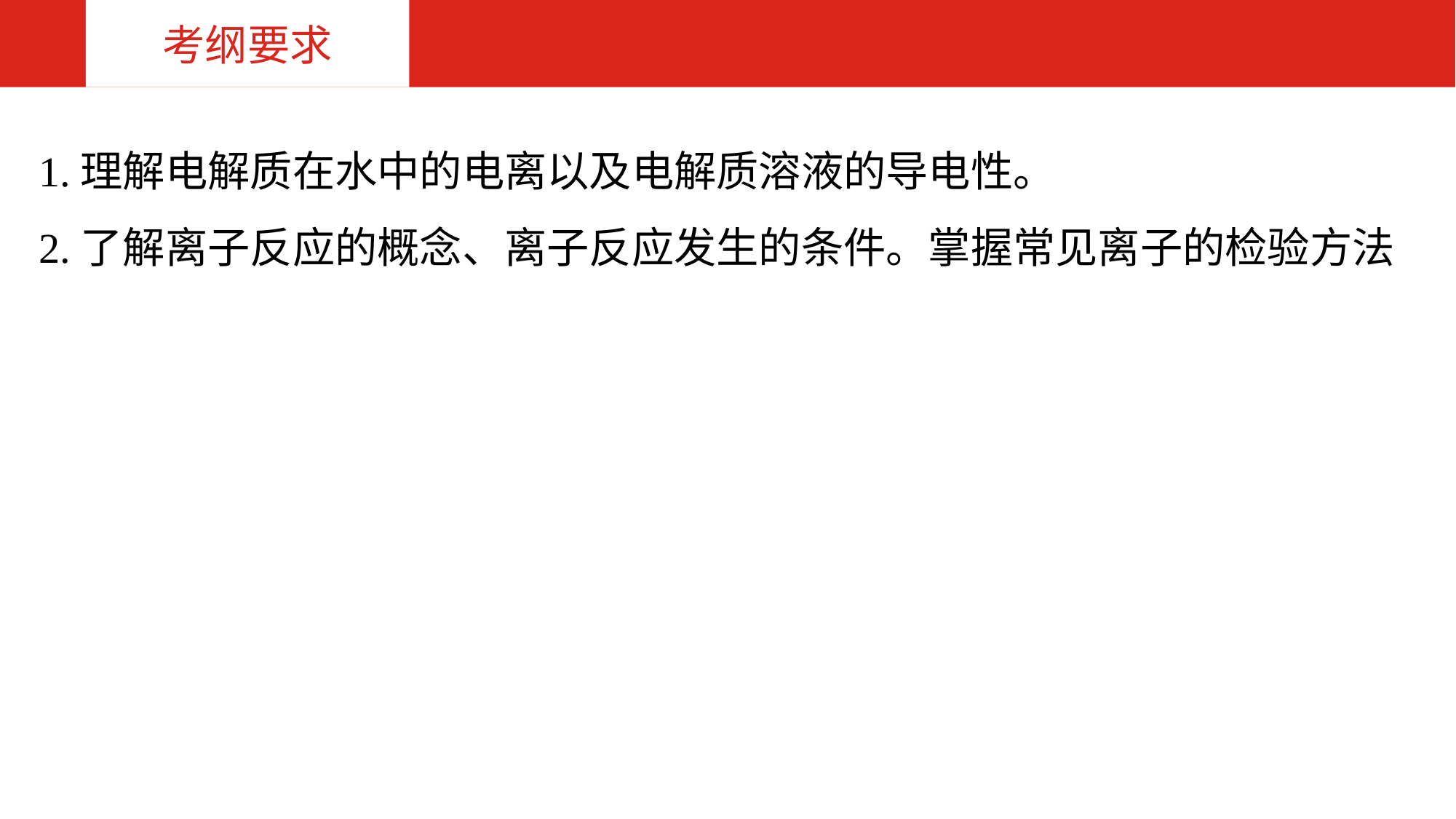

考纲要求
1.理解电解质在水中的电离以及电解质溶液的导电性。
2.了解离子反应的概念、离子反应发生的条件。掌握常见离子的检验方法